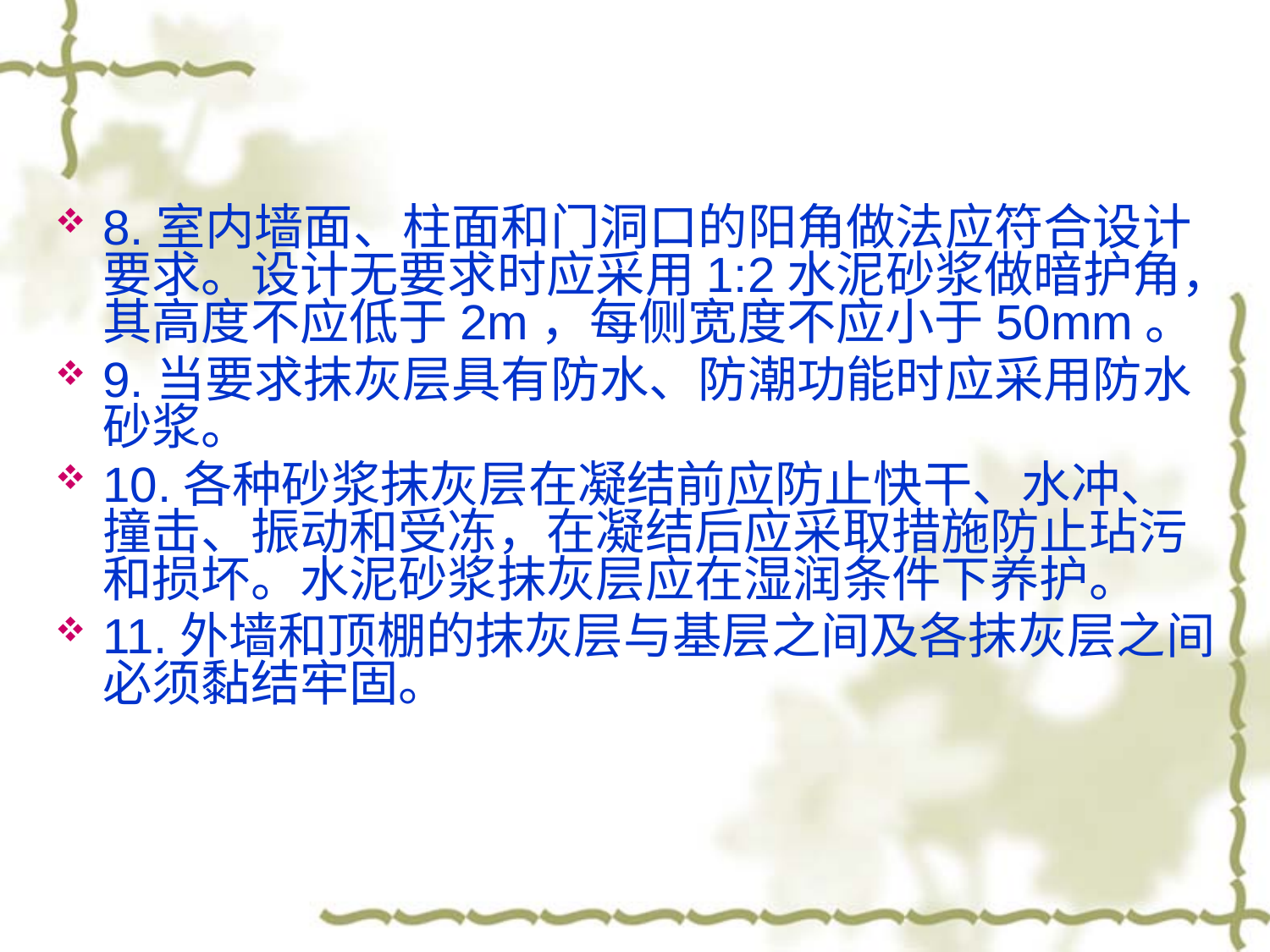

8.室内墙面、柱面和门洞口的阳角做法应符合设计要求。设计无要求时应采用1:2水泥砂浆做暗护角，其高度不应低于2m，每侧宽度不应小于50mm。
9.当要求抹灰层具有防水、防潮功能时应采用防水砂浆。
10.各种砂浆抹灰层在凝结前应防止快干、水冲、撞击、振动和受冻，在凝结后应采取措施防止玷污和损坏。水泥砂浆抹灰层应在湿润条件下养护。
11.外墙和顶棚的抹灰层与基层之间及各抹灰层之间必须黏结牢固。